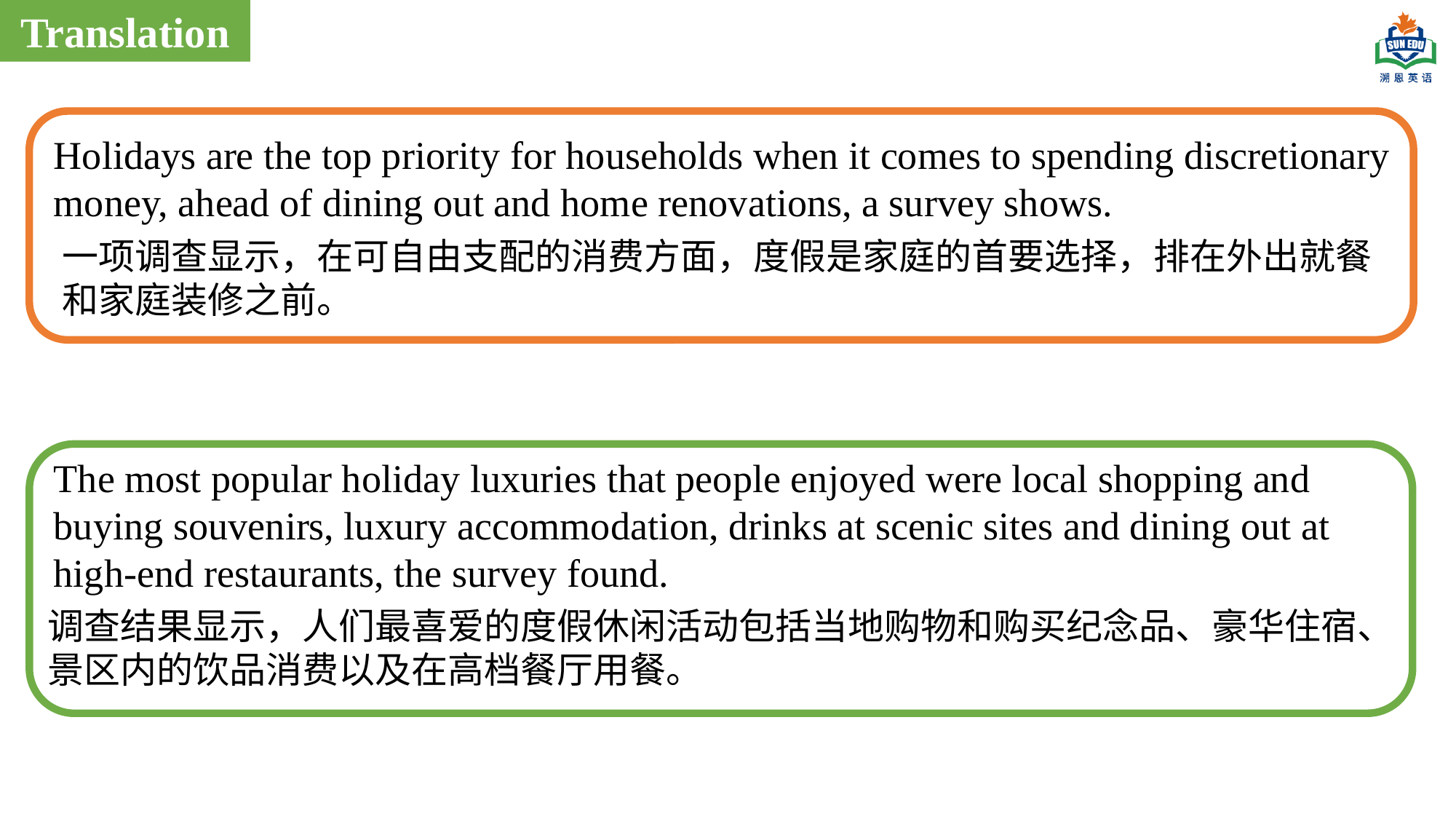

Translation

Holidays are the top priority for households when it comes to spending discretionary money, ahead of dining out and home renovations, a survey shows.
一项调查显示，在可自由支配的消费方面，度假是家庭的首要选择，排在外出就餐和家庭装修之前。

The most popular holiday luxuries that people enjoyed were local shopping and buying souvenirs, luxury accommodation, drinks at scenic sites and dining out at high-end restaurants, the survey found.

调查结果显示，人们最喜爱的度假休闲活动包括当地购物和购买纪念品、豪华住宿、景区内的饮品消费以及在高档餐厅用餐。